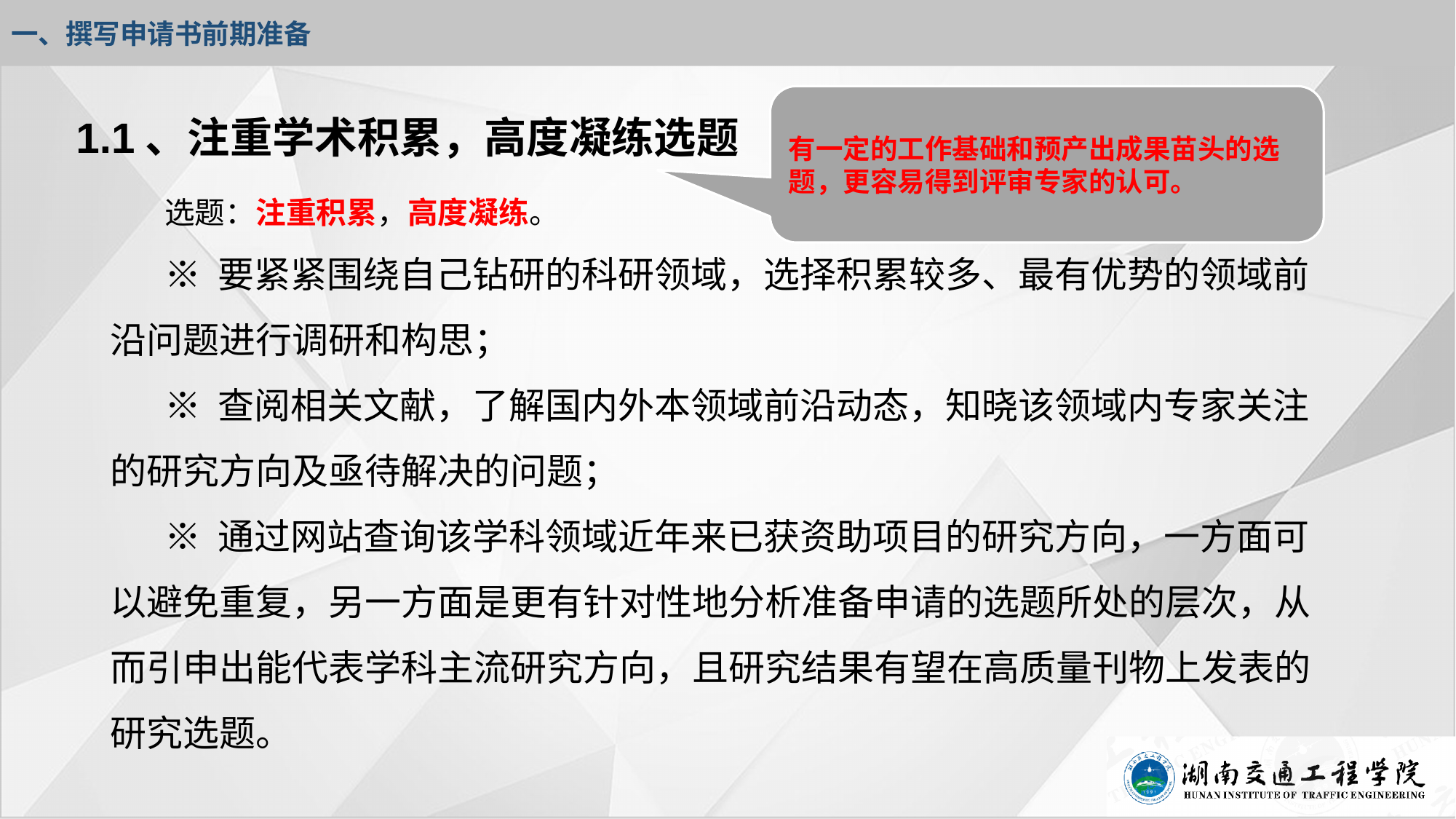

一、撰写申请书前期准备
# 1.1、注重学术积累，高度凝练选题
有一定的工作基础和预产出成果苗头的选题，更容易得到评审专家的认可。
选题：注重积累，高度凝练。
※ 要紧紧围绕自己钻研的科研领域，选择积累较多、最有优势的领域前沿问题进行调研和构思；
※ 查阅相关文献，了解国内外本领域前沿动态，知晓该领域内专家关注的研究方向及亟待解决的问题；
※ 通过网站查询该学科领域近年来已获资助项目的研究方向，一方面可以避免重复，另一方面是更有针对性地分析准备申请的选题所处的层次，从而引申出能代表学科主流研究方向，且研究结果有望在高质量刊物上发表的研究选题。